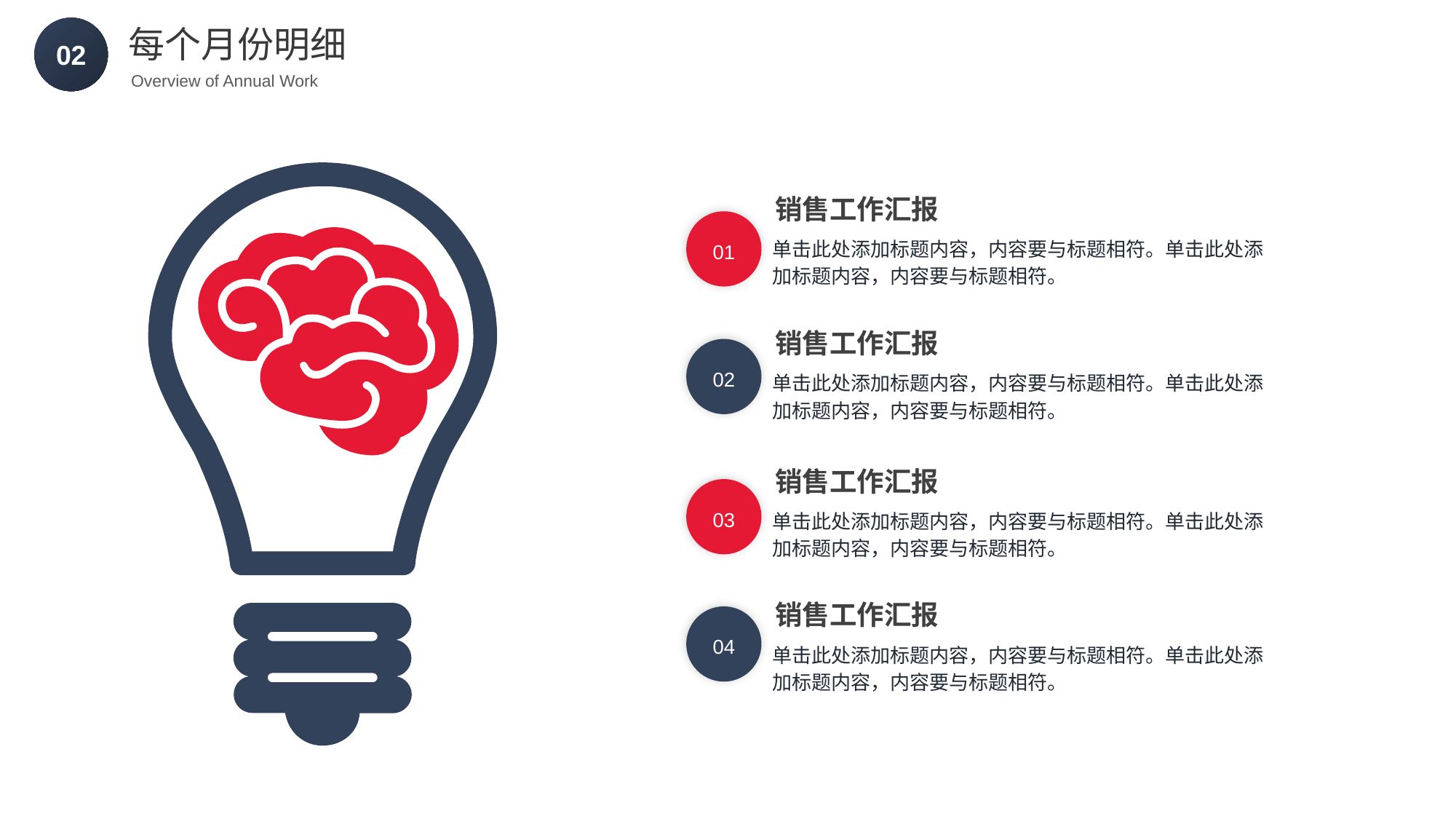

每个月份明细
Overview of Annual Work

02

销售工作汇报
01
单击此处添加标题内容，内容要与标题相符。单击此处添加标题内容，内容要与标题相符。

销售工作汇报
02
单击此处添加标题内容，内容要与标题相符。单击此处添加标题内容，内容要与标题相符。

销售工作汇报
03
单击此处添加标题内容，内容要与标题相符。单击此处添加标题内容，内容要与标题相符。

销售工作汇报
04
单击此处添加标题内容，内容要与标题相符。单击此处添加标题内容，内容要与标题相符。